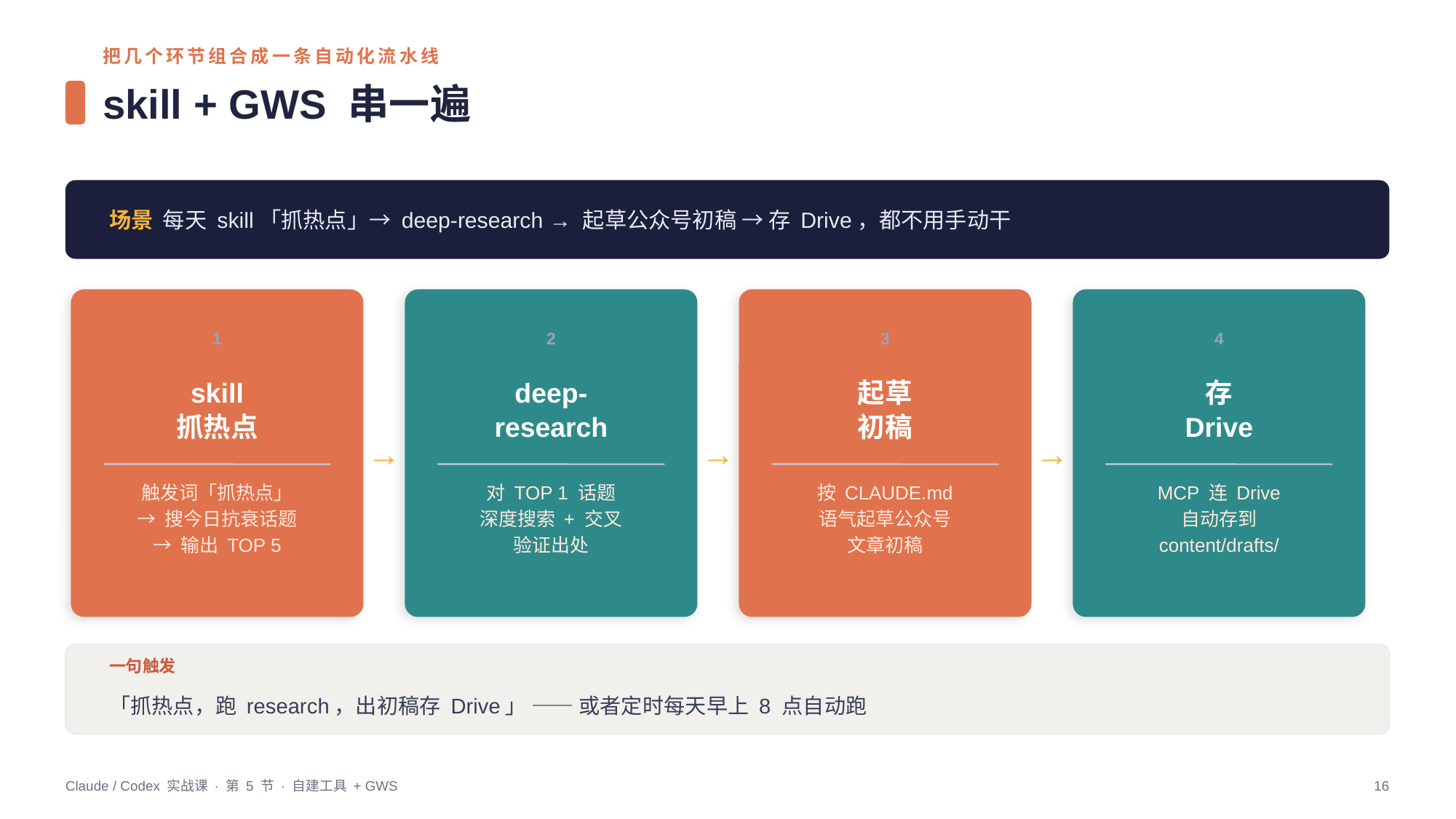

把几个环节组合成一条自动化流水线
skill + GWS 串一遍

场景  每天 skill「抓热点」→ deep-research → 起草公众号初稿 → 存 Drive，都不用手动干

→

→

→

1
2
3
4
skill
抓热点
deep-
research
起草
初稿
存
Drive

触发词「抓热点」
→ 搜今日抗衰话题
→ 输出 TOP 5
对 TOP 1 话题
深度搜索 + 交叉
验证出处
按 CLAUDE.md
语气起草公众号
文章初稿
MCP 连 Drive
自动存到
content/drafts/

一句触发
「抓热点，跑 research，出初稿存 Drive」 —— 或者定时每天早上 8 点自动跑
Claude / Codex 实战课 · 第 5 节 · 自建工具 + GWS
16